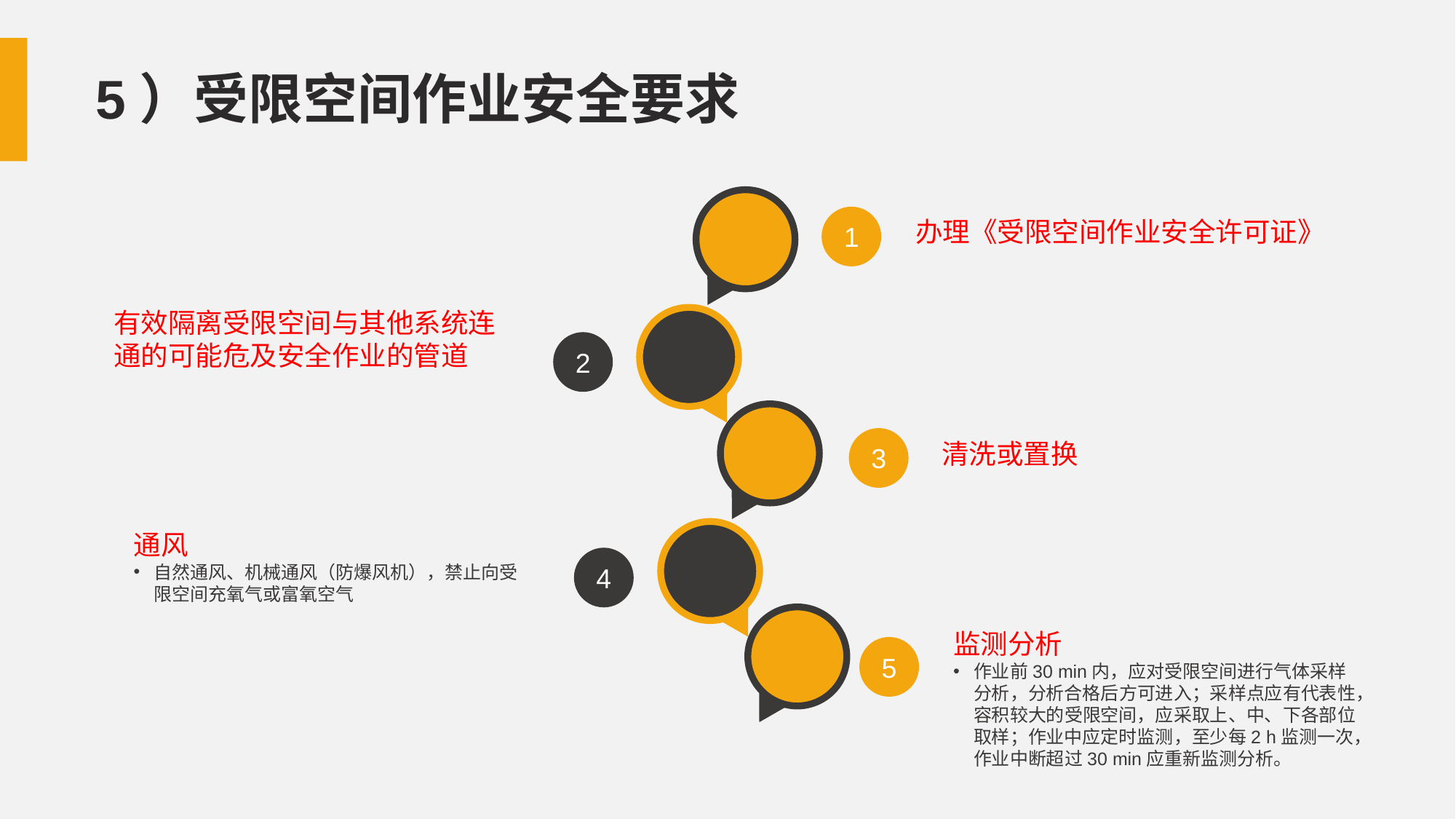

5）受限空间作业安全要求

1
办理《受限空间作业安全许可证》

有效隔离受限空间与其他系统连通的可能危及安全作业的管道

2

3
清洗或置换

通风
自然通风、机械通风（防爆风机），禁止向受限空间充氧气或富氧空气
4

监测分析
作业前30 min内，应对受限空间进行气体采样分析，分析合格后方可进入；采样点应有代表性，容积较大的受限空间，应采取上、中、下各部位取样；作业中应定时监测，至少每2 h监测一次，作业中断超过30 min应重新监测分析。
5